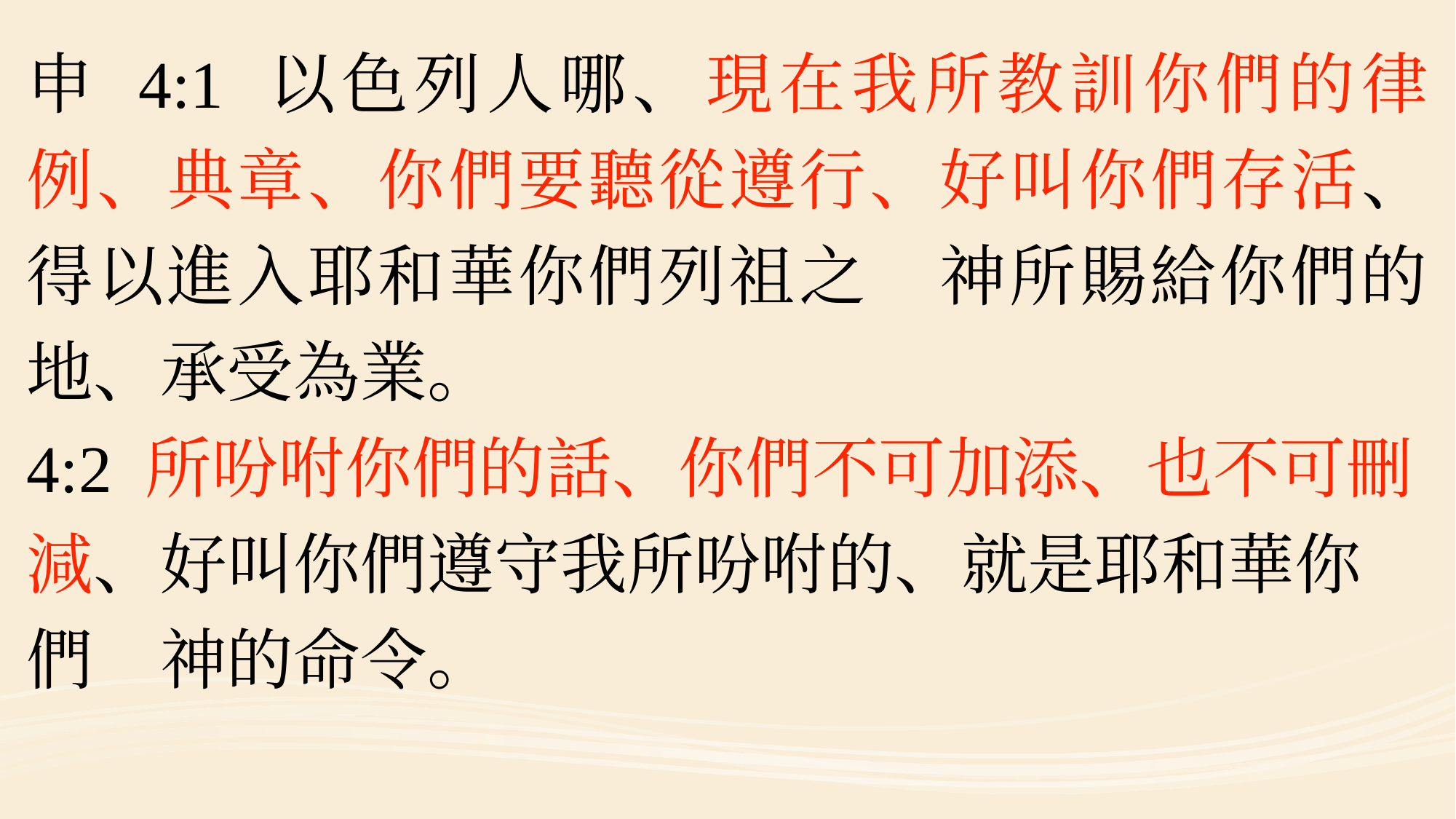

#
申 4:1 以色列人哪、現在我所教訓你們的律例、典章、你們要聽從遵行、好叫你們存活、得以進入耶和華你們列祖之　神所賜給你們的地、承受為業。
4:2 所吩咐你們的話、你們不可加添、也不可刪減、好叫你們遵守我所吩咐的、就是耶和華你們　神的命令。
13